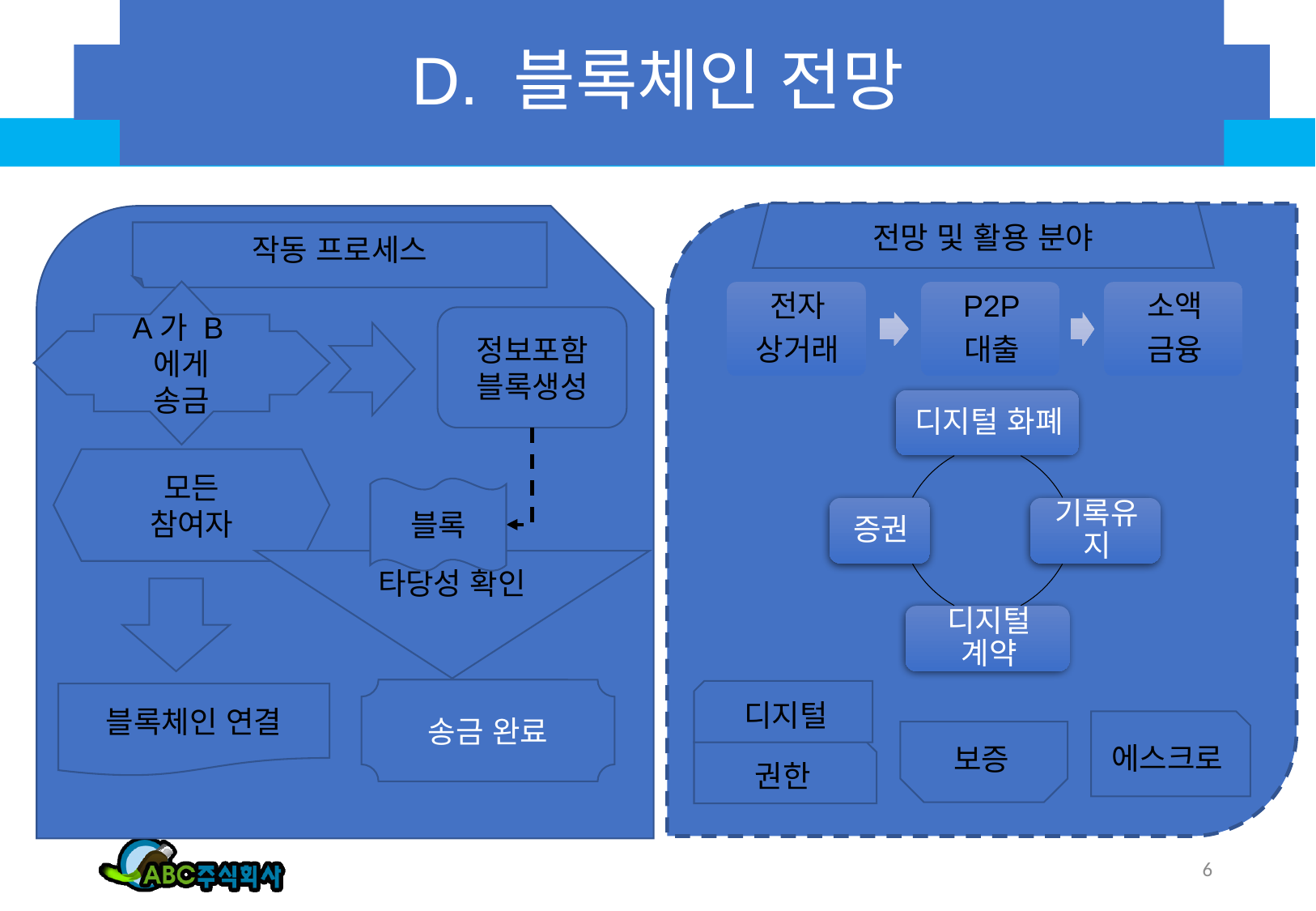

# D. 블록체인 전망

전망 및 활용 분야
전자
상거래

P2P
대출

소액
금융
디지털 화폐
기록유지
디지털 계약
증권
디지털
에스크로

보증
권한

작동 프로세스
A가 B에게
송금
정보포함
블록생성

모든
참여자
블록
타당성 확인

송금 완료
블록체인 연결
6